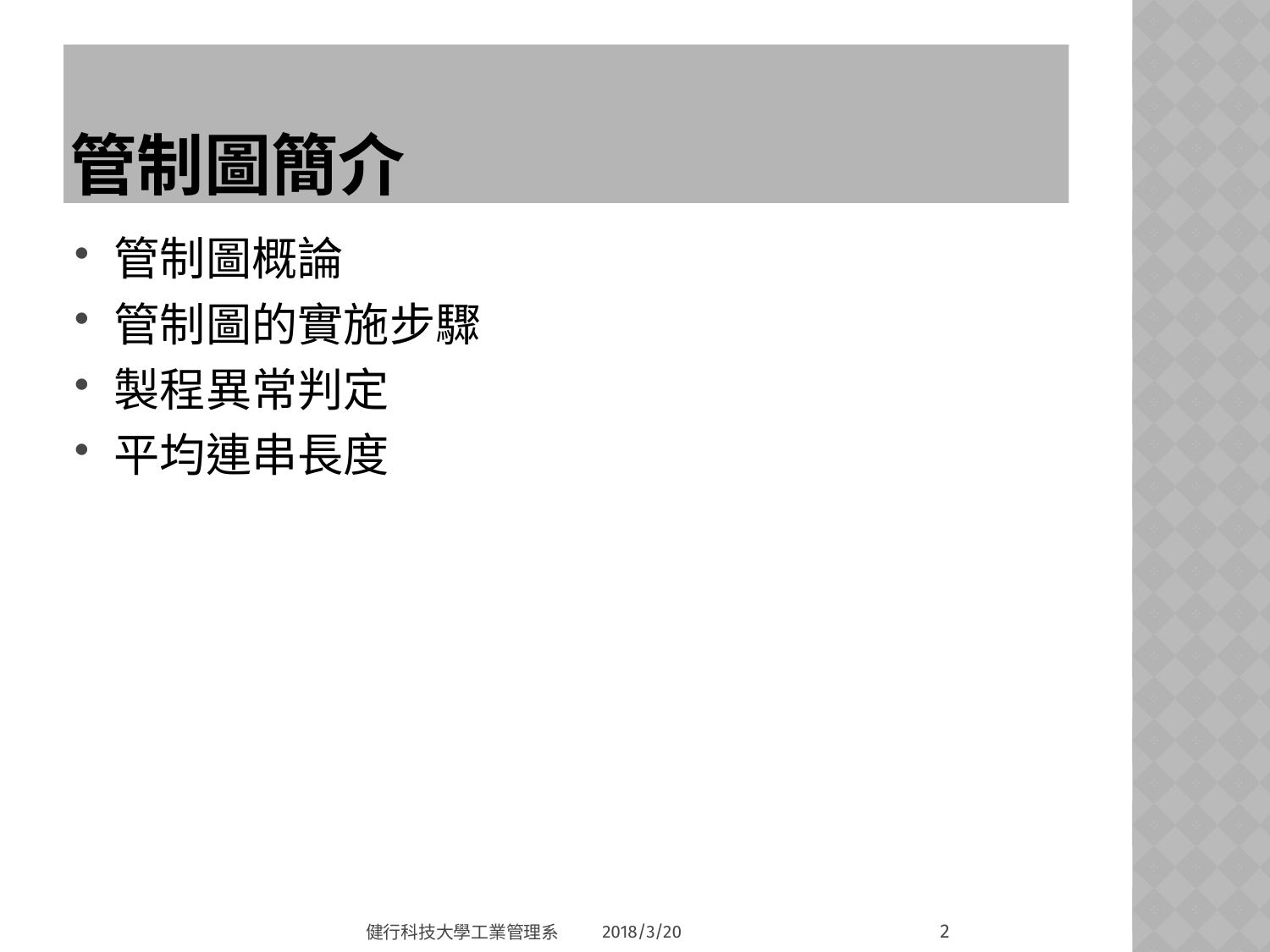

# 管制圖簡介
管制圖概論
管制圖的實施步驟
製程異常判定
平均連串長度
2
健行科技大學工業管理系
2018/3/20